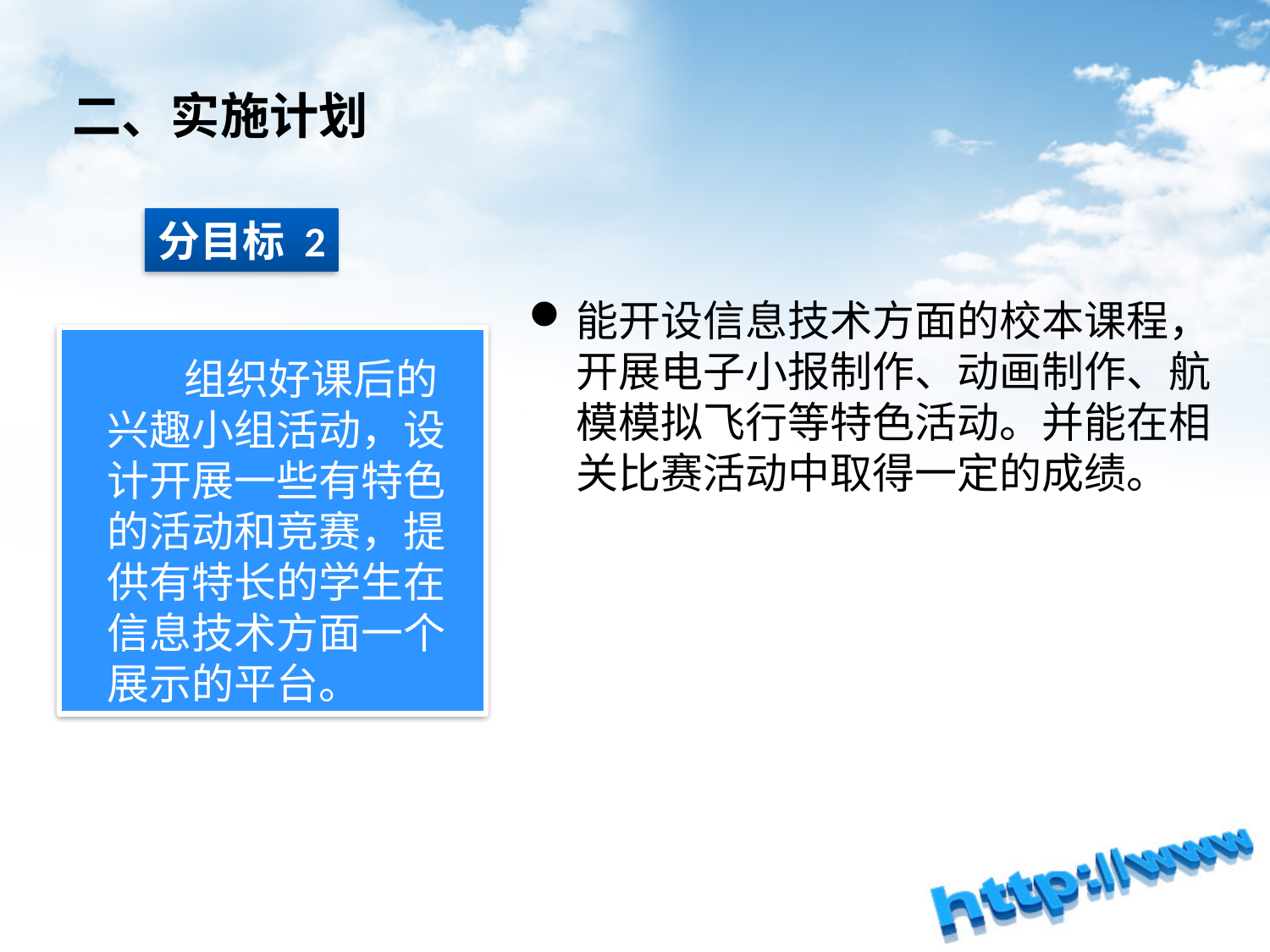

# 二、实施计划
分目标 2
能开设信息技术方面的校本课程，开展电子小报制作、动画制作、航模模拟飞行等特色活动。并能在相关比赛活动中取得一定的成绩。
            组织好课后的兴趣小组活动，设计开展一些有特色的活动和竞赛，提供有特长的学生在信息技术方面一个展示的平台。